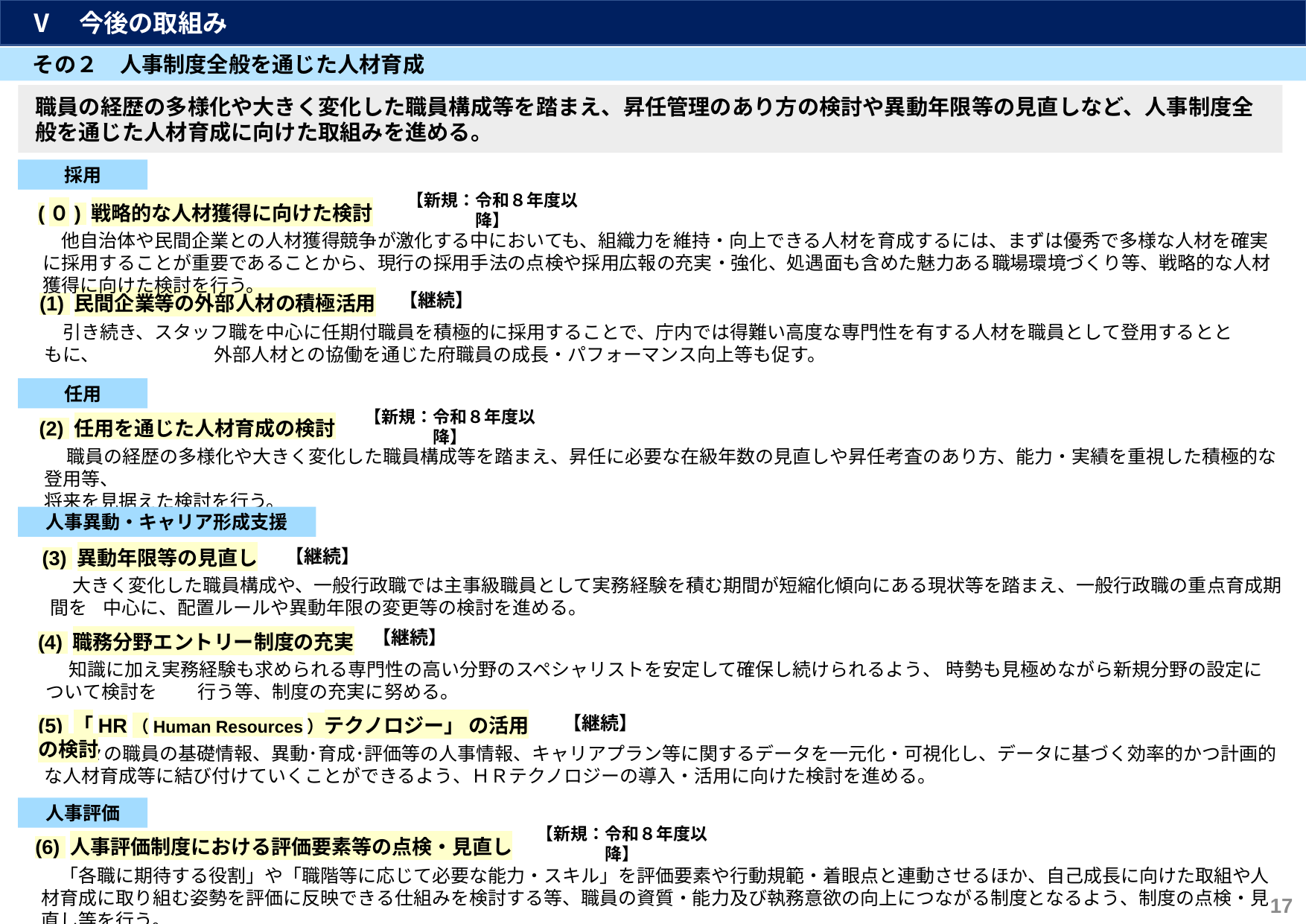

Ⅴ　今後の取組み
　その２　人事制度全般を通じた人材育成

職員の経歴の多様化や大きく変化した職員構成等を踏まえ、昇任管理のあり方の検討や異動年限等の見直しなど、人事制度全般を通じた人材育成に向けた取組みを進める。
採用
(０) 戦略的な人材獲得に向けた検討
　他自治体や民間企業との人材獲得競争が激化する中においても、組織力を維持・向上できる人材を育成するには、まずは優秀で多様な人材を確実に採用することが重要であることから、現行の採用手法の点検や採用広報の充実・強化、処遇面も含めた魅力ある職場環境づくり等、戦略的な人材獲得に向けた検討を行う。
【新規：令和８年度以降】
(1) 民間企業等の外部人材の積極活用
　引き続き、スタッフ職を中心に任期付職員を積極的に採用することで、庁内では得難い高度な専門性を有する人材を職員として登用するとともに、                            外部人材との協働を通じた府職員の成長・パフォーマンス向上等も促す。
【継続】
任用
(2) 任用を通じた人材育成の検討
　 職員の経歴の多様化や大きく変化した職員構成等を踏まえ、昇任に必要な在級年数の見直しや昇任考査のあり方、能力・実績を重視した積極的な登用等、
将来を見据えた検討を行う。
【新規：令和８年度以降】
人事異動・キャリア形成支援
(3) 異動年限等の見直し
　 大きく変化した職員構成や、一般行政職では主事級職員として実務経験を積む期間が短縮化傾向にある現状等を踏まえ、一般行政職の重点育成期間を    中心に、配置ルールや異動年限の変更等の検討を進める。
【継続】
(4) 職務分野エントリー制度の充実
　 知識に加え実務経験も求められる専門性の高い分野のスペシャリストを安定して確保し続けられるよう、 時勢も見極めながら新規分野の設定について検討を          行う等、制度の充実に努める。
【継続】
(5) 「HR（Human Resources）テクノロジー」 の活用の検討
　 個々の職員の基礎情報、異動･育成･評価等の人事情報、キャリアプラン等に関するデータを一元化・可視化し、データに基づく効率的かつ計画的な人材育成等に結び付けていくことができるよう、ＨＲテクノロジーの導入・活用に向けた検討を進める。
【継続】
人事評価
(6) 人事評価制度における評価要素等の点検・見直し
　「各職に期待する役割」や「職階等に応じて必要な能力・スキル」を評価要素や行動規範・着眼点と連動させるほか、自己成長に向けた取組や人材育成に取り組む姿勢を評価に反映できる仕組みを検討する等、職員の資質・能力及び執務意欲の向上につながる制度となるよう、制度の点検・見直し等を行う。
【新規：令和８年度以降】
17